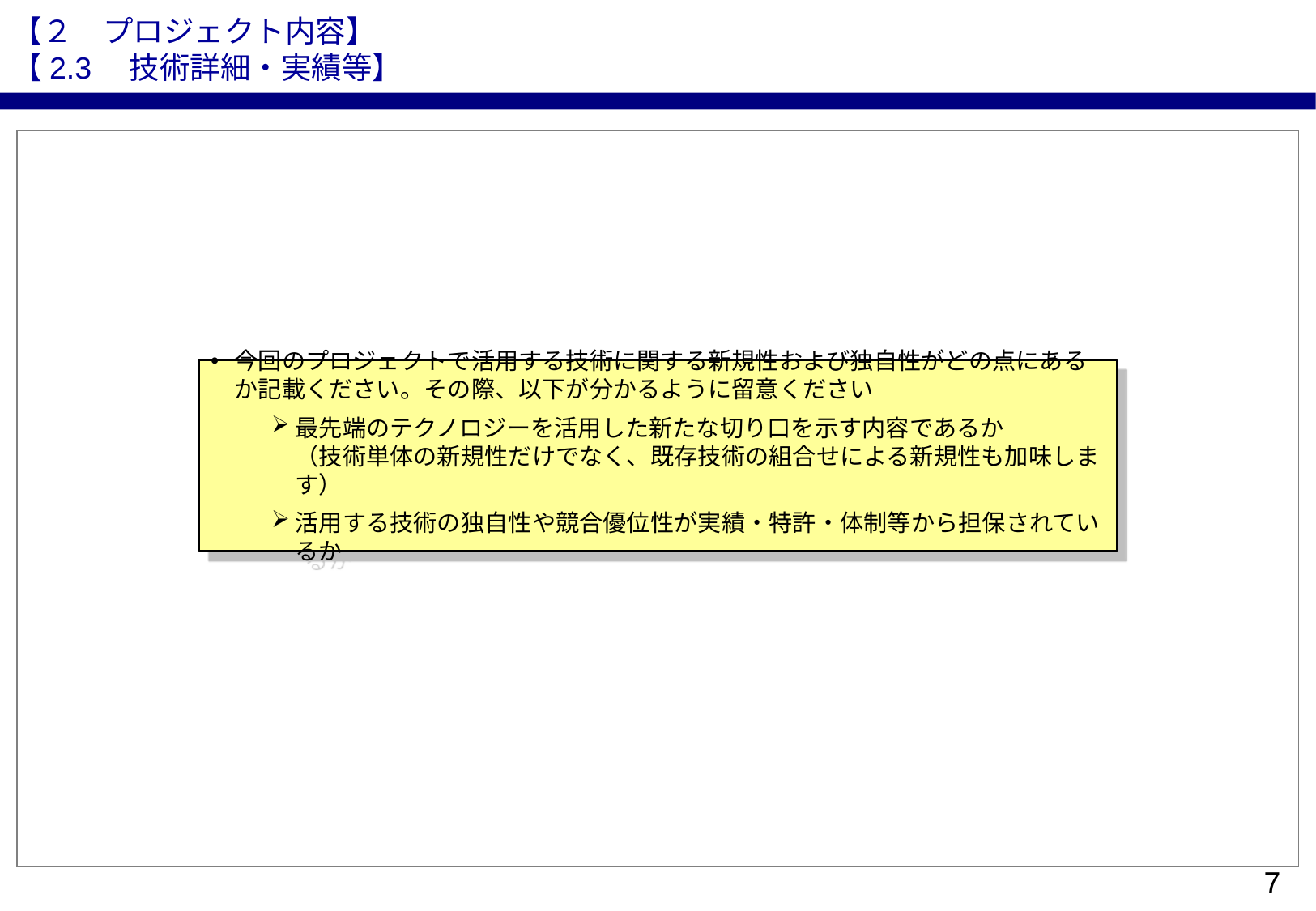

【２　プロジェクト内容】
【2.3　技術詳細・実績等】

今回のプロジェクトで活用する技術に関する新規性および独自性がどの点にあるか記載ください。その際、以下が分かるように留意ください
最先端のテクノロジーを活用した新たな切り口を示す内容であるか
（技術単体の新規性だけでなく、既存技術の組合せによる新規性も加味します）
活用する技術の独自性や競合優位性が実績・特許・体制等から担保されているか